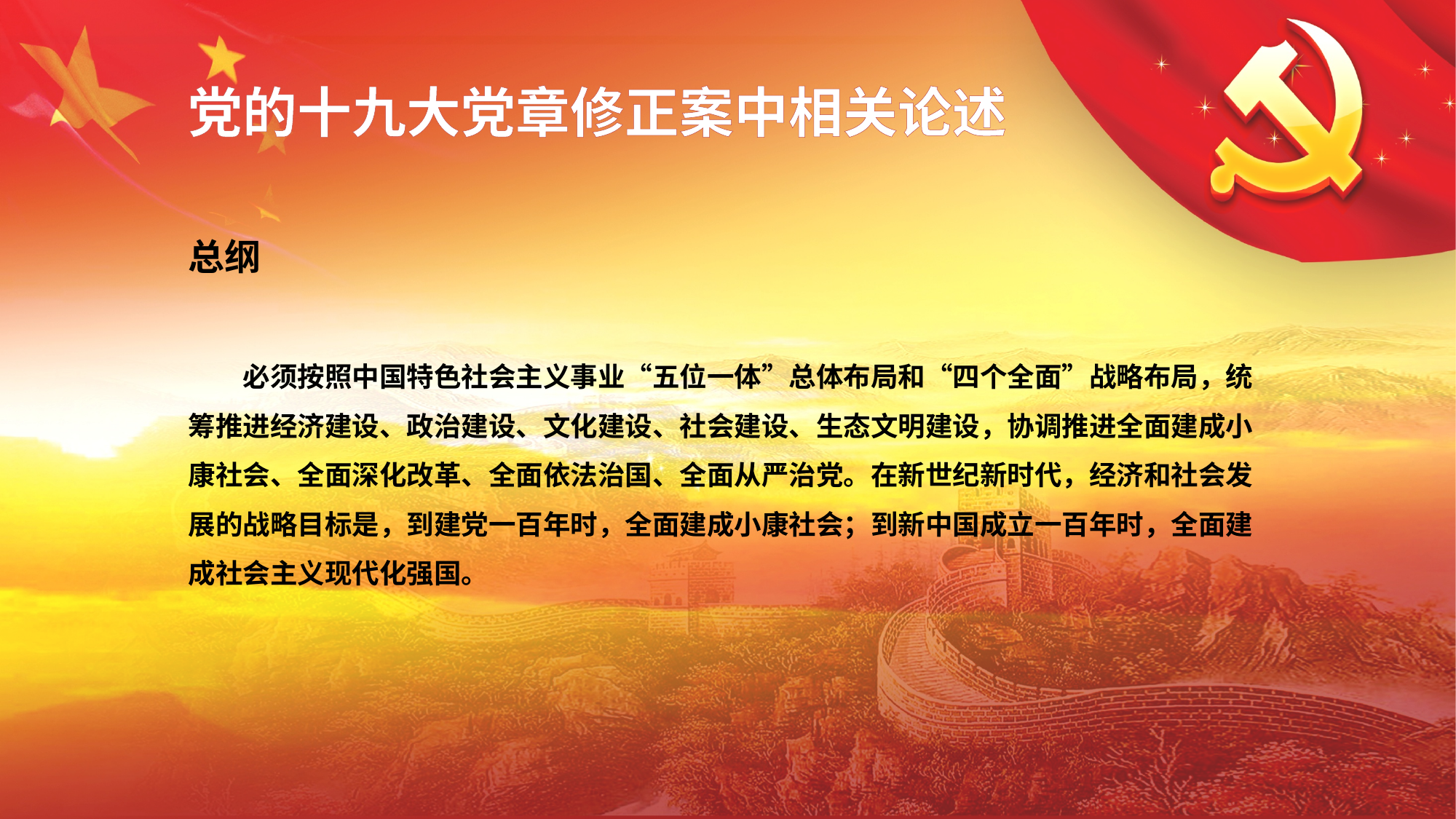

党的十九大党章修正案中相关论述
总纲

必须按照中国特色社会主义事业“五位一体”总体布局和“四个全面”战略布局，统筹推进经济建设、政治建设、文化建设、社会建设、生态文明建设，协调推进全面建成小康社会、全面深化改革、全面依法治国、全面从严治党。在新世纪新时代，经济和社会发展的战略目标是，到建党一百年时，全面建成小康社会；到新中国成立一百年时，全面建成社会主义现代化强国。